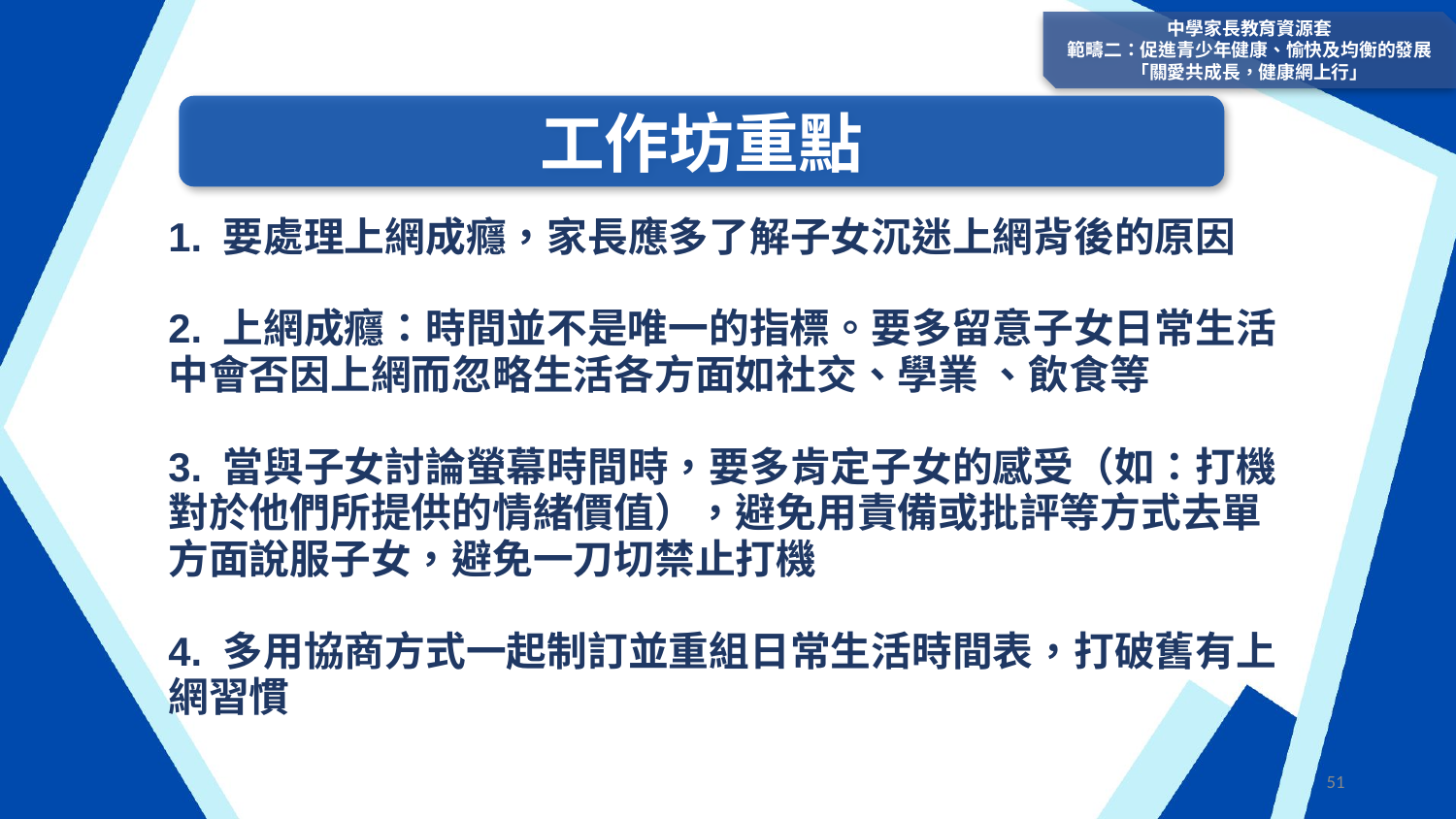

中學家長教育資源套
範疇二：促進青少年健康、愉快及均衡的發展
「關愛共成長，健康網上行」
工作坊重點
1. 要處理上網成癮，家長應多了解子女沉迷上網背後的原因

2. 上網成癮：時間並不是唯一的指標。要多留意子女日常生活 中會否因上網而忽略生活各方面如社交、學業 、飲食等

3. 當與子女討論螢幕時間時，要多肯定子女的感受（如：打機對於他們所提供的情緒價值），避免用責備或批評等方式去單方面說服子女，避免一刀切禁止打機

4. 多用協商方式一起制訂並重組日常生活時間表，打破舊有上網習慣
51